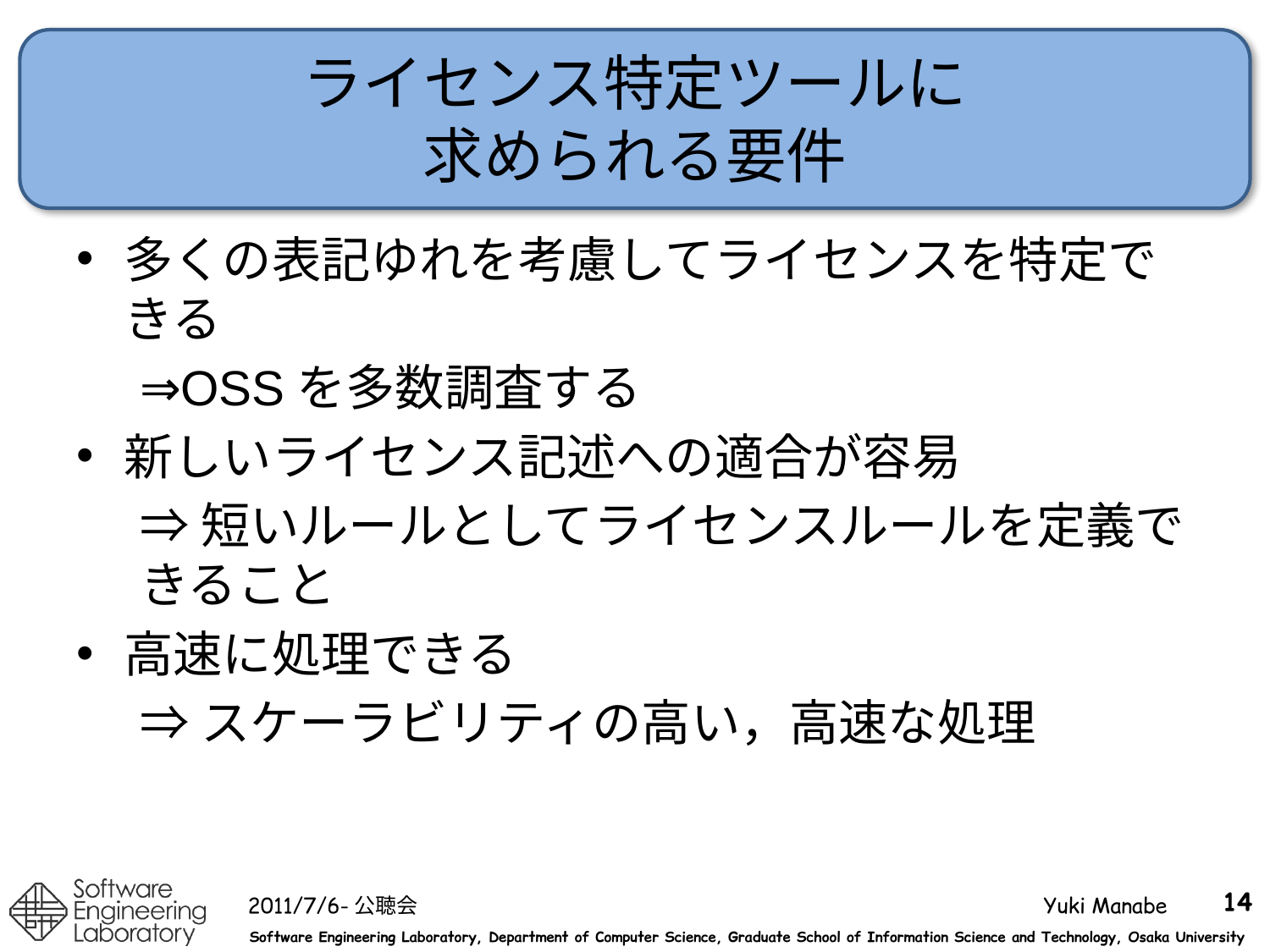

# ライセンス特定ツールに 求められる要件
多くの表記ゆれを考慮してライセンスを特定できる
⇒OSSを多数調査する
新しいライセンス記述への適合が容易
⇒短いルールとしてライセンスルールを定義できること
高速に処理できる
⇒スケーラビリティの高い，高速な処理
14
2011/7/6-公聴会
Yuki Manabe